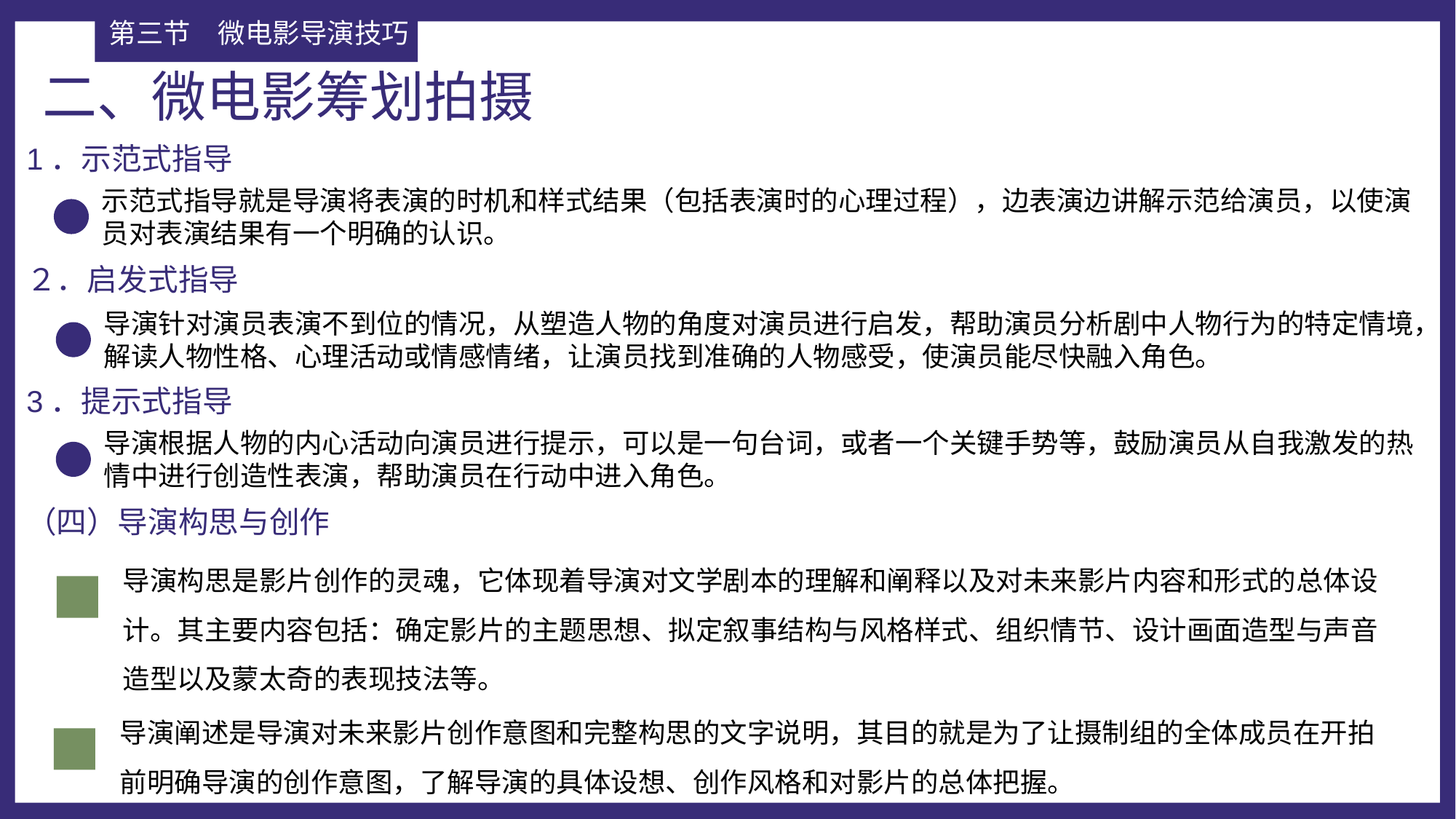

第三节	微电影导演技巧
二、微电影筹划拍摄
1．示范式指导
示范式指导就是导演将表演的时机和样式结果（包括表演时的心理过程），边表演边讲解示范给演员，以使演员对表演结果有一个明确的认识。

２．启发式指导
导演针对演员表演不到位的情况，从塑造人物的角度对演员进行启发，帮助演员分析剧中人物行为的特定情境，解读人物性格、心理活动或情感情绪，让演员找到准确的人物感受，使演员能尽快融入角色。

3．提示式指导
导演根据人物的内心活动向演员进行提示，可以是一句台词，或者一个关键手势等，鼓励演员从自我激发的热情中进行创造性表演，帮助演员在行动中进入角色。

（四）导演构思与创作
导演构思是影片创作的灵魂，它体现着导演对文学剧本的理解和阐释以及对未来影片内容和形式的总体设计。其主要内容包括：确定影片的主题思想、拟定叙事结构与风格样式、组织情节、设计画面造型与声音造型以及蒙太奇的表现技法等。

导演阐述是导演对未来影片创作意图和完整构思的文字说明，其目的就是为了让摄制组的全体成员在开拍前明确导演的创作意图，了解导演的具体设想、创作风格和对影片的总体把握。